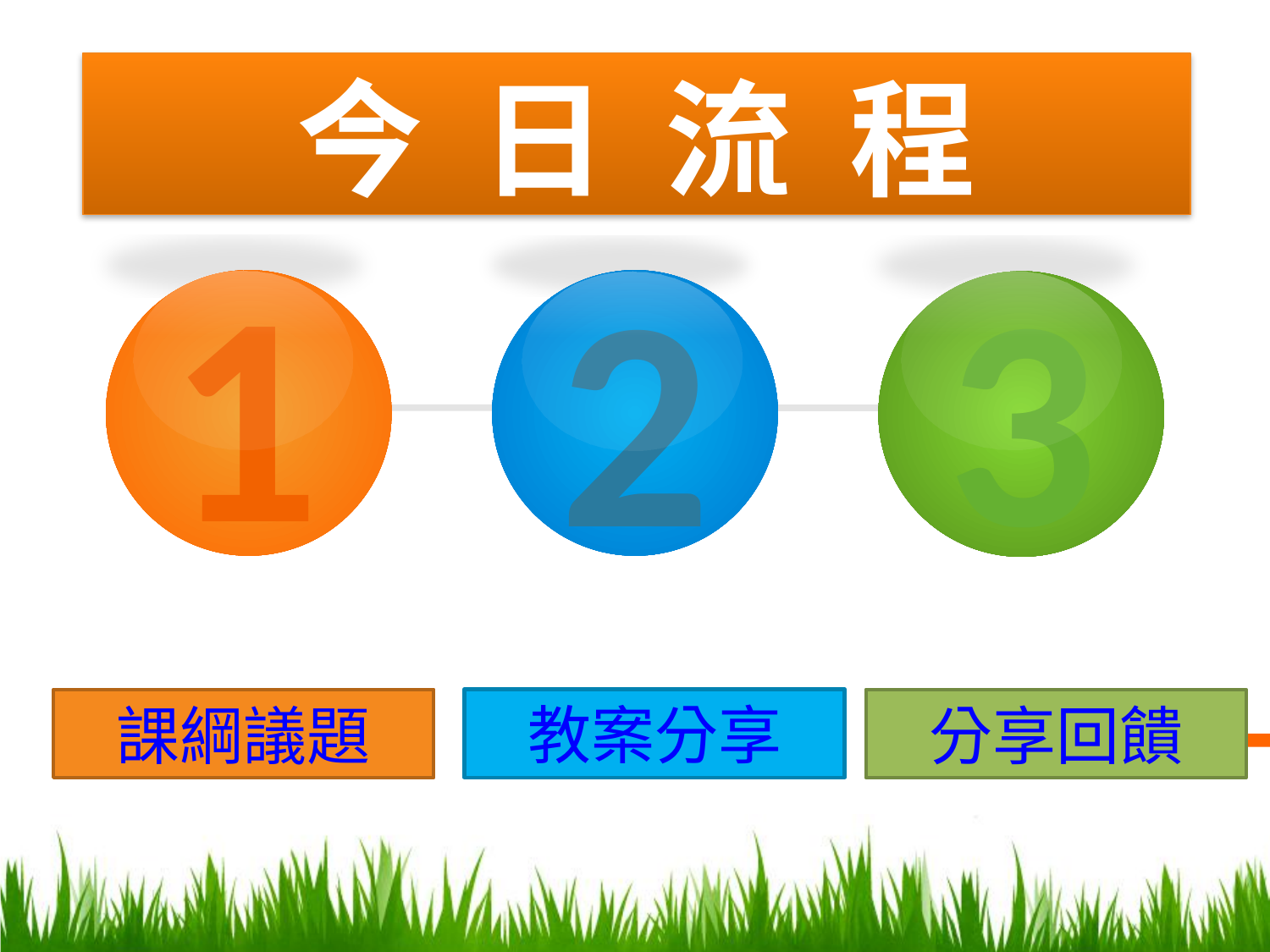

今  日  流  程
1

3

2

教案分享
課綱議題
分享回饋